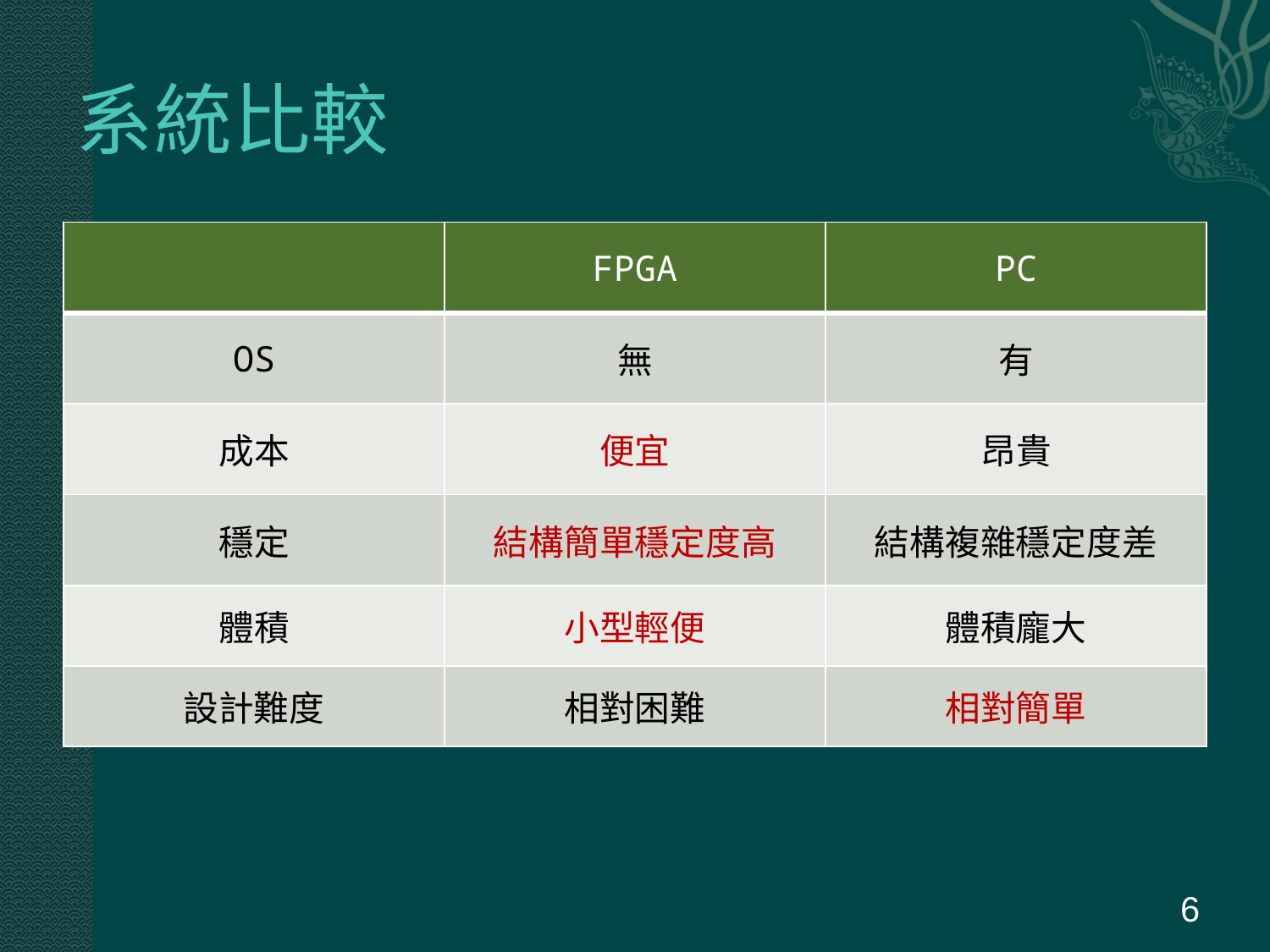

# 系統比較
|  | FPGA | PC |
| --- | --- | --- |
| OS | 無 | 有 |
| 成本 | 便宜 | 昂貴 |
| 穩定 | 結構簡單穩定度高 | 結構複雜穩定度差 |
| 體積 | 小型輕便 | 體積龐大 |
| 設計難度 | 相對困難 | 相對簡單 |
6